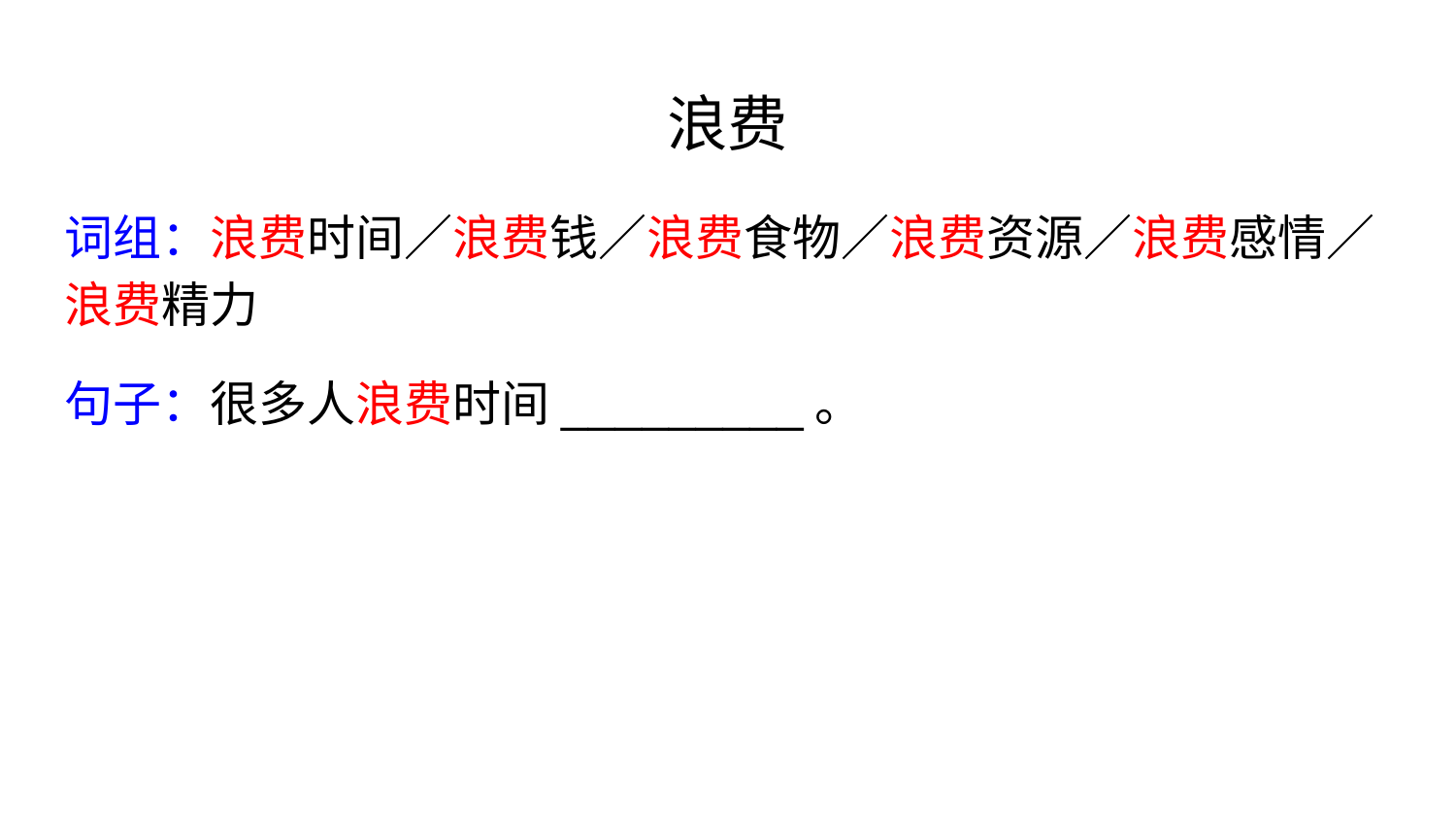

# 浪费
词组：浪费时间／浪费钱／浪费食物／浪费资源／浪费感情／浪费精力
句子：很多人浪费时间_________。